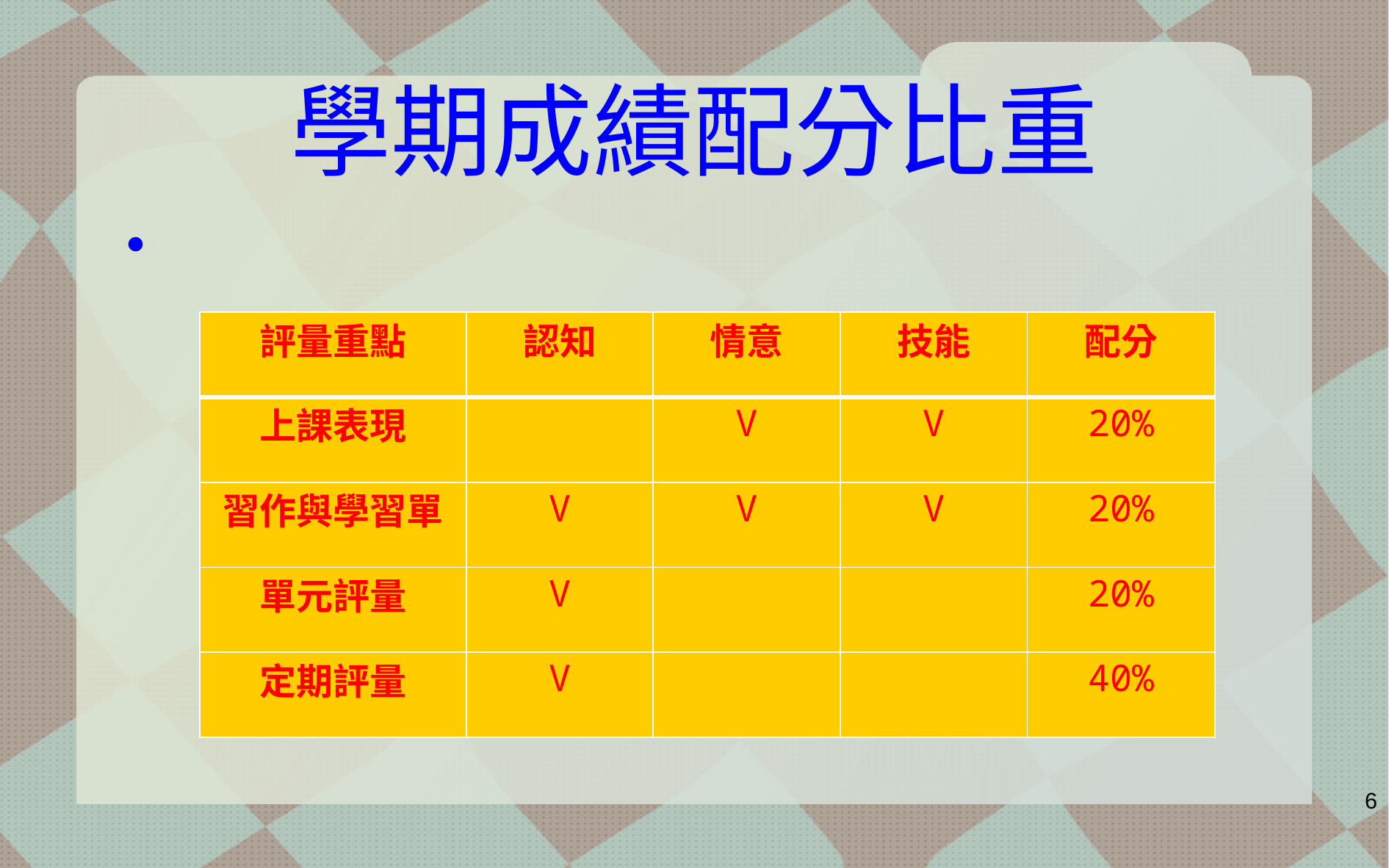

# 學期成績配分比重

| 評量重點 | 認知 | 情意 | 技能 | 配分 |
| --- | --- | --- | --- | --- |
| 上課表現 |  | V | V | 20% |
| 習作與學習單 | V | V | V | 20% |
| 單元評量 | V |  |  | 20% |
| 定期評量 | V |  |  | 40% |
6